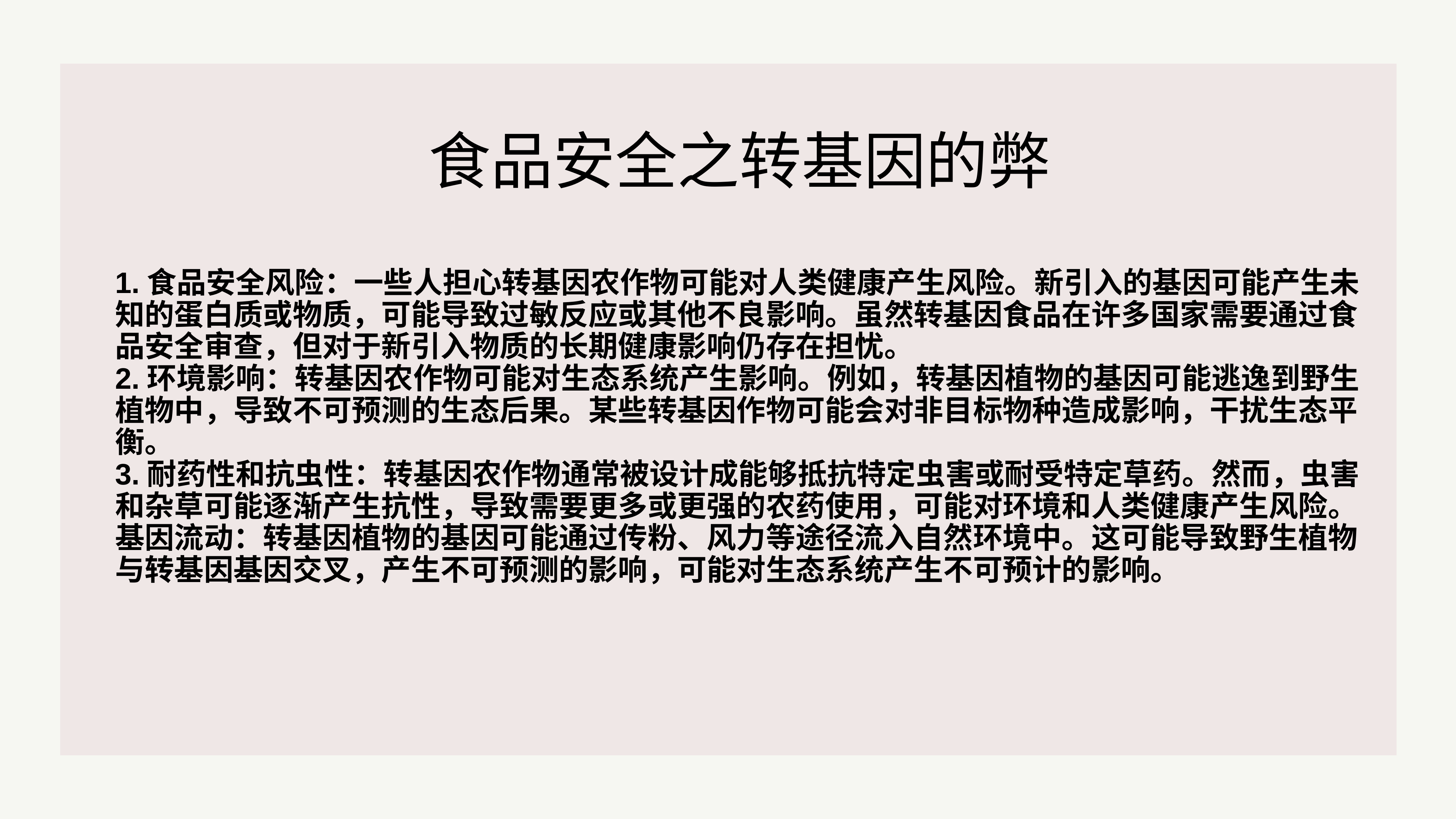

# 食品安全之转基因的弊

1.食品安全风险：一些人担心转基因农作物可能对人类健康产生风险。新引入的基因可能产生未知的蛋白质或物质，可能导致过敏反应或其他不良影响。虽然转基因食品在许多国家需要通过食品安全审查，但对于新引入物质的长期健康影响仍存在担忧。
2.环境影响：转基因农作物可能对生态系统产生影响。例如，转基因植物的基因可能逃逸到野生植物中，导致不可预测的生态后果。某些转基因作物可能会对非目标物种造成影响，干扰生态平衡。
3.耐药性和抗虫性：转基因农作物通常被设计成能够抵抗特定虫害或耐受特定草药。然而，虫害和杂草可能逐渐产生抗性，导致需要更多或更强的农药使用，可能对环境和人类健康产生风险。基因流动：转基因植物的基因可能通过传粉、风力等途径流入自然环境中。这可能导致野生植物与转基因基因交叉，产生不可预测的影响，可能对生态系统产生不可预计的影响。